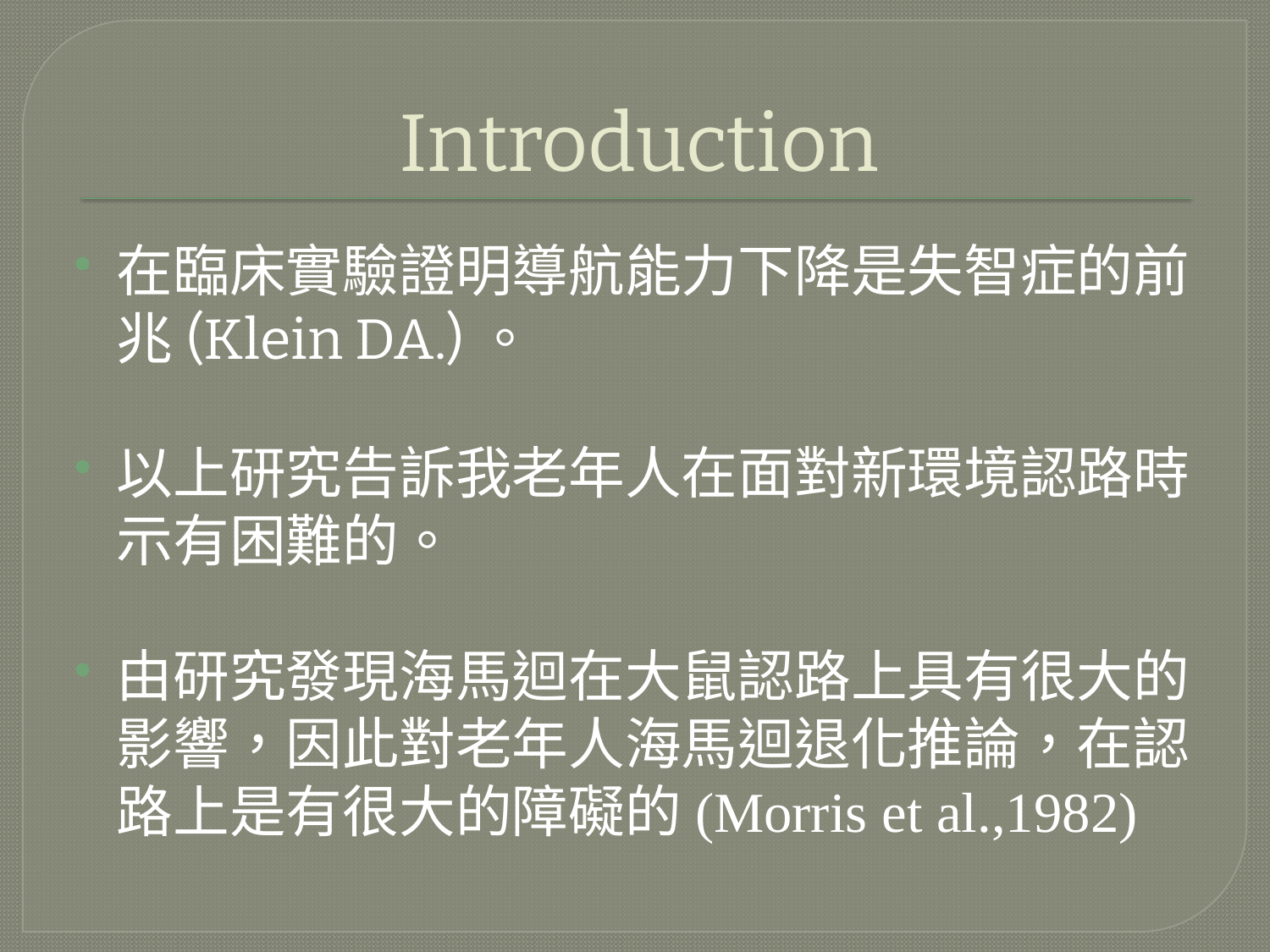

# Introduction
在臨床實驗證明導航能力下降是失智症的前兆(Klein DA.)。

以上研究告訴我老年人在面對新環境認路時示有困難的。

由研究發現海馬迴在大鼠認路上具有很大的影響，因此對老年人海馬迴退化推論，在認路上是有很大的障礙的(Morris et al.,1982)